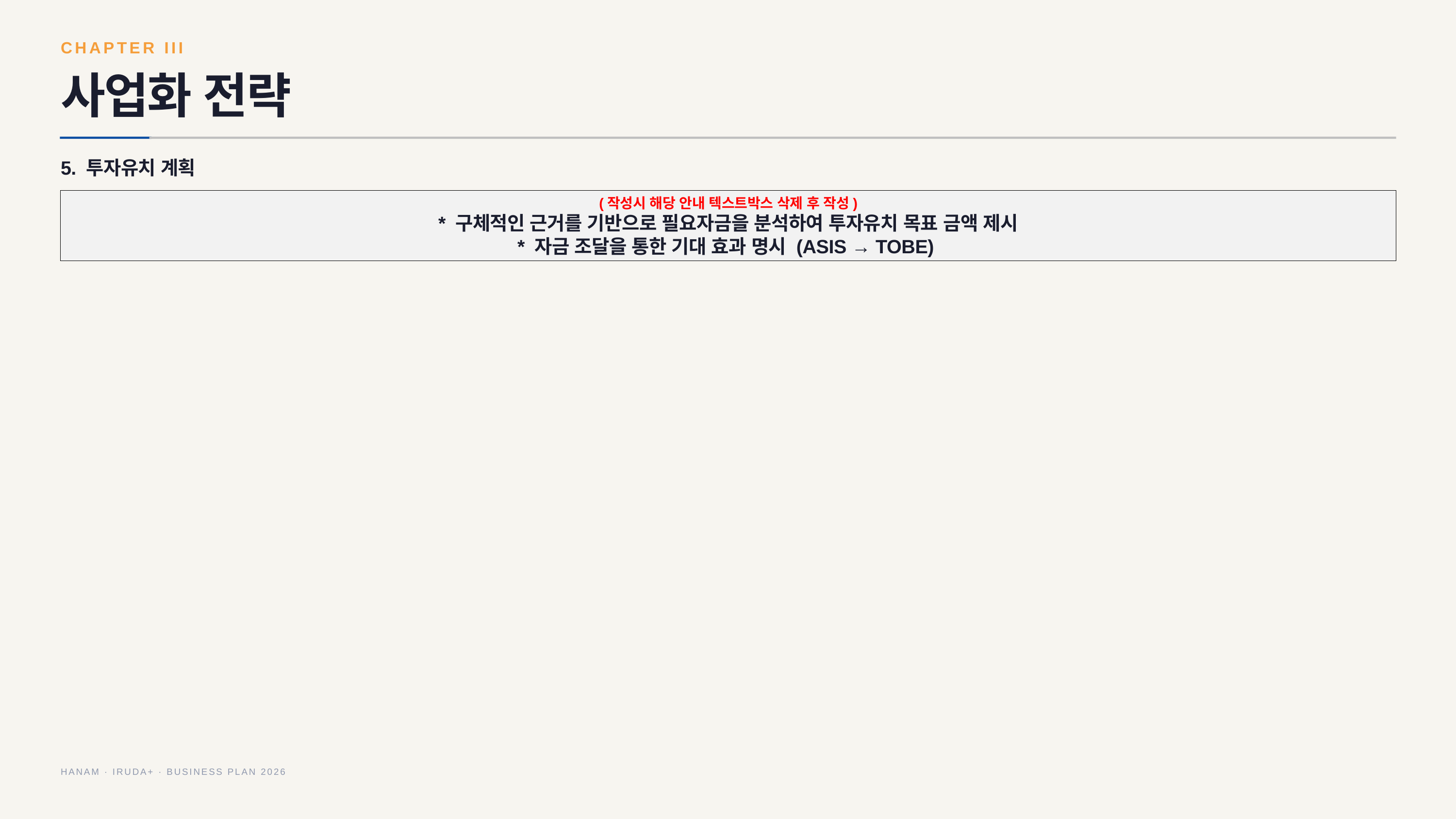

CHAPTER III
사업화 전략

5. 투자유치 계획
(작성시 해당 안내 텍스트박스 삭제 후 작성)
* 구체적인 근거를 기반으로 필요자금을 분석하여 투자유치 목표 금액 제시
* 자금 조달을 통한 기대 효과 명시 (ASIS → TOBE)
HANAM · IRUDA+ · BUSINESS PLAN 2026